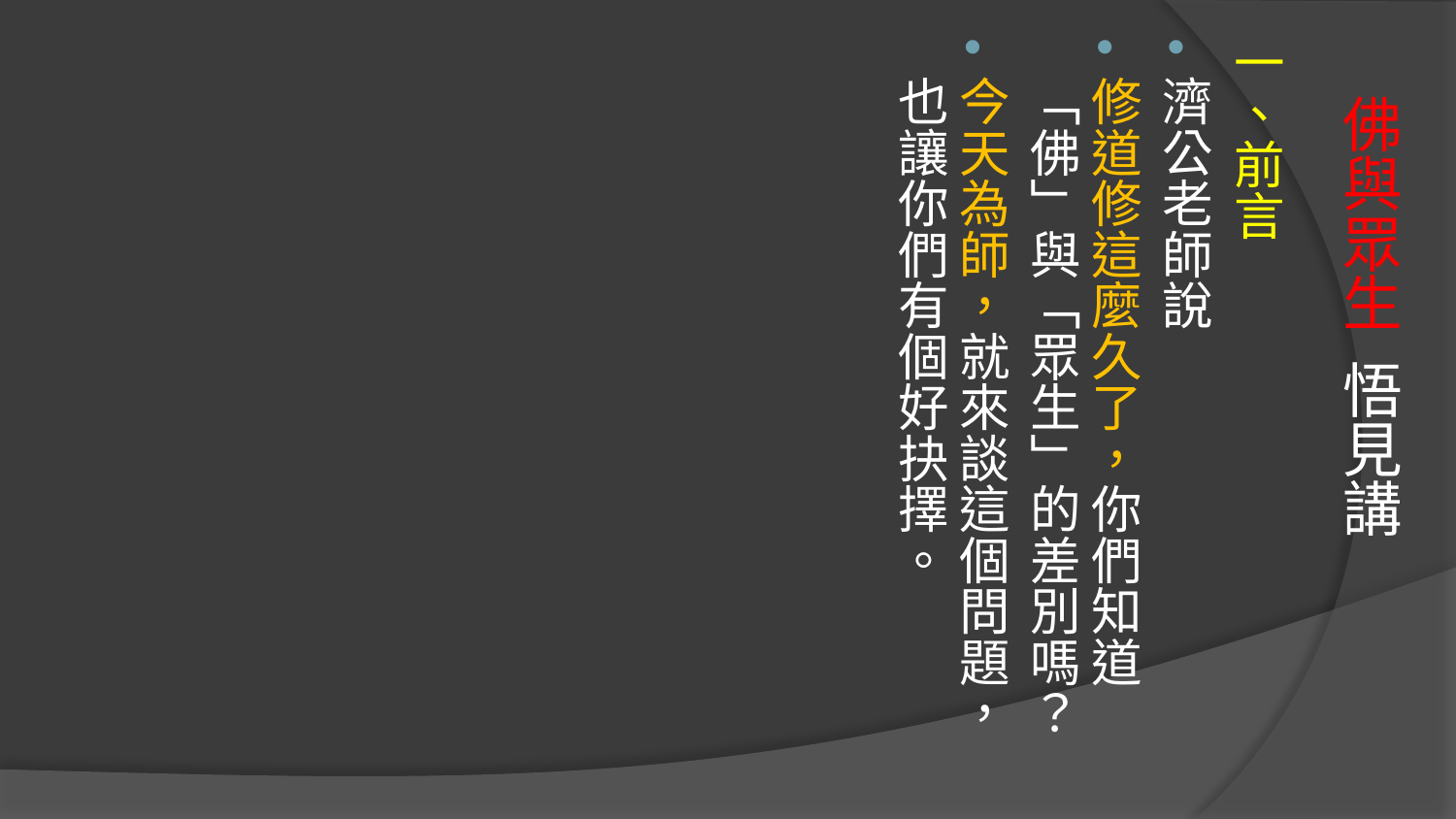

一、前言
濟公老師說
修道修這麼久了，你們知道「佛」與「眾生」的差別嗎？
今天為師，就來談這個問題，也讓你們有個好抉擇。

# 佛與眾生  悟見講